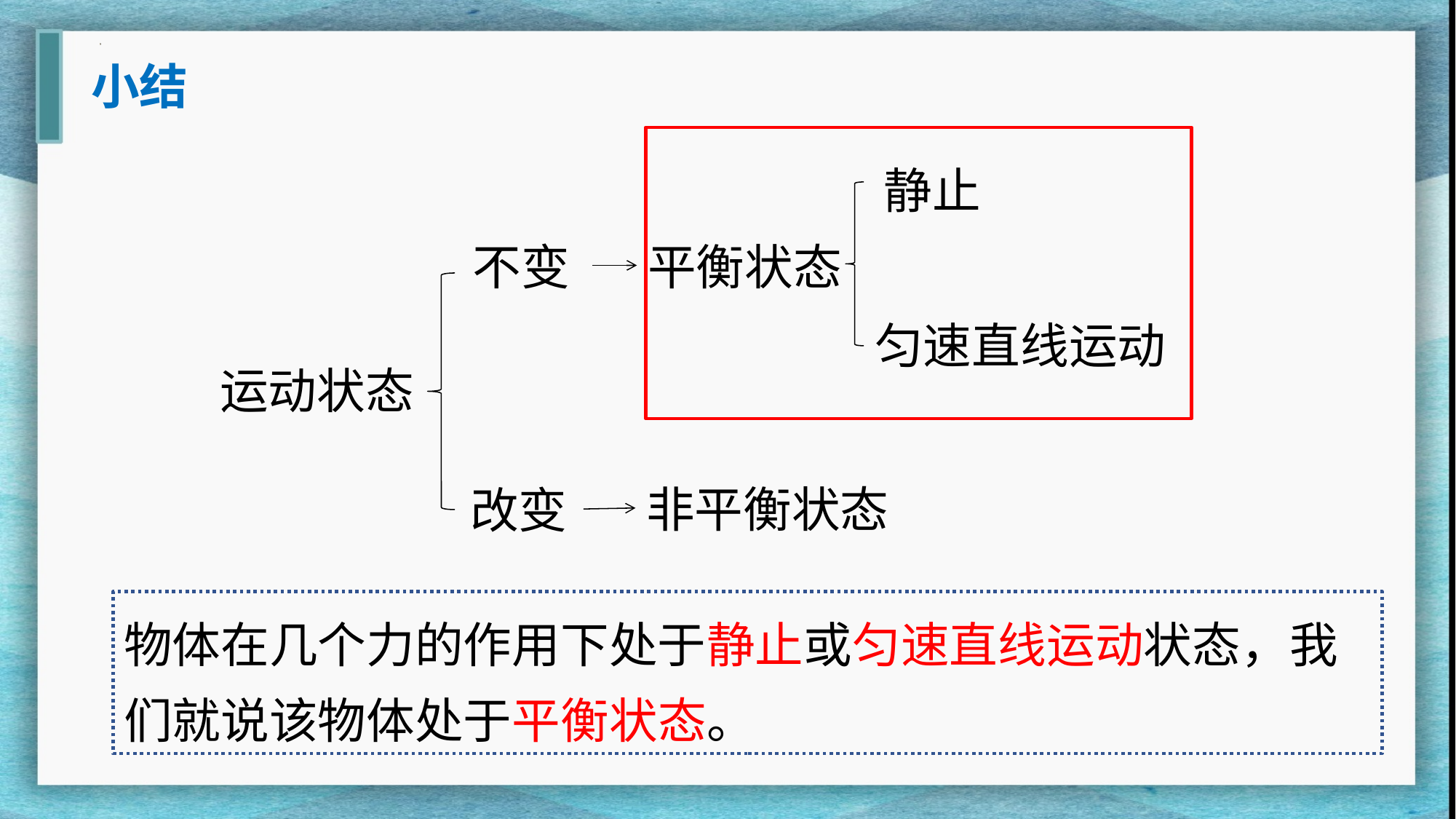

小结

静止

不变
平衡状态

匀速直线运动
运动状态
非平衡状态
改变
物体在几个力的作用下处于静止或匀速直线运动状态，我们就说该物体处于平衡状态。